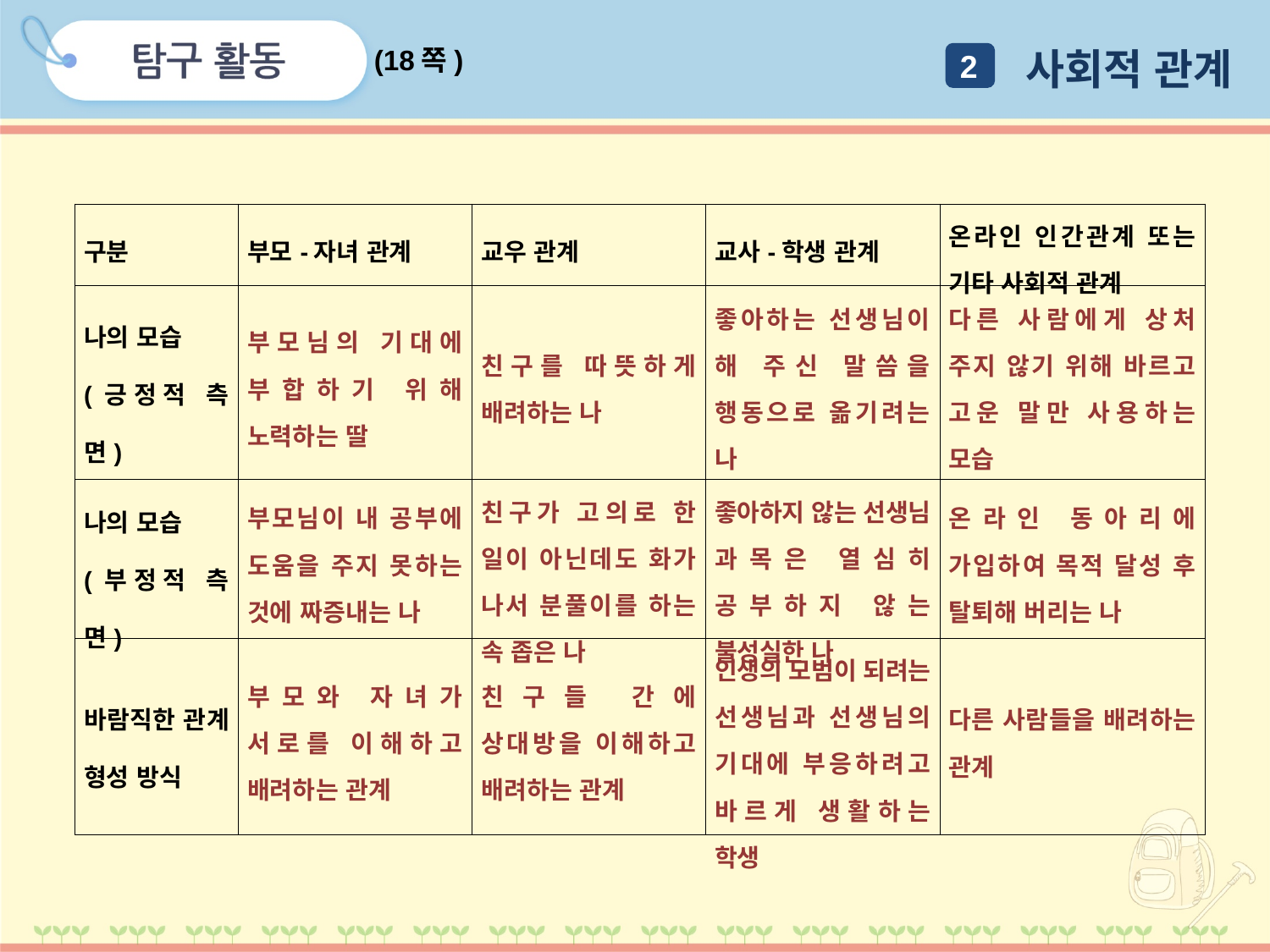

사회적 관계
(18쪽)
2
| 구분 | 부모-자녀 관계 | 교우 관계 | 교사-학생 관계 | 온라인 인간관계 또는 기타 사회적 관계 |
| --- | --- | --- | --- | --- |
| 나의 모습 (긍정적 측면) | 부모님의 기대에 부합하기 위해 노력하는 딸 | 친구를 따뜻하게 배려하는 나 | 좋아하는 선생님이 해 주신 말씀을 행동으로 옮기려는 나 | 다른 사람에게 상처 주지 않기 위해 바르고 고운 말만 사용하는 모습 |
| 나의 모습 (부정적 측면) | 부모님이 내 공부에 도움을 주지 못하는 것에 짜증내는 나 | 친구가 고의로 한 일이 아닌데도 화가 나서 분풀이를 하는 속 좁은 나 | 좋아하지 않는 선생님 과목은 열심히 공부하지 않는 불성실한 나 | 온라인 동아리에 가입하여 목적 달성 후 탈퇴해 버리는 나 |
| 바람직한 관계 형성 방식 | 부모와 자녀가 서로를 이해하고 배려하는 관계 | 친구들 간에 상대방을 이해하고 배려하는 관계 | 인생의 모범이 되려는 선생님과 선생님의 기대에 부응하려고 바르게 생활하는 학생 | 다른 사람들을 배려하는 관계 |